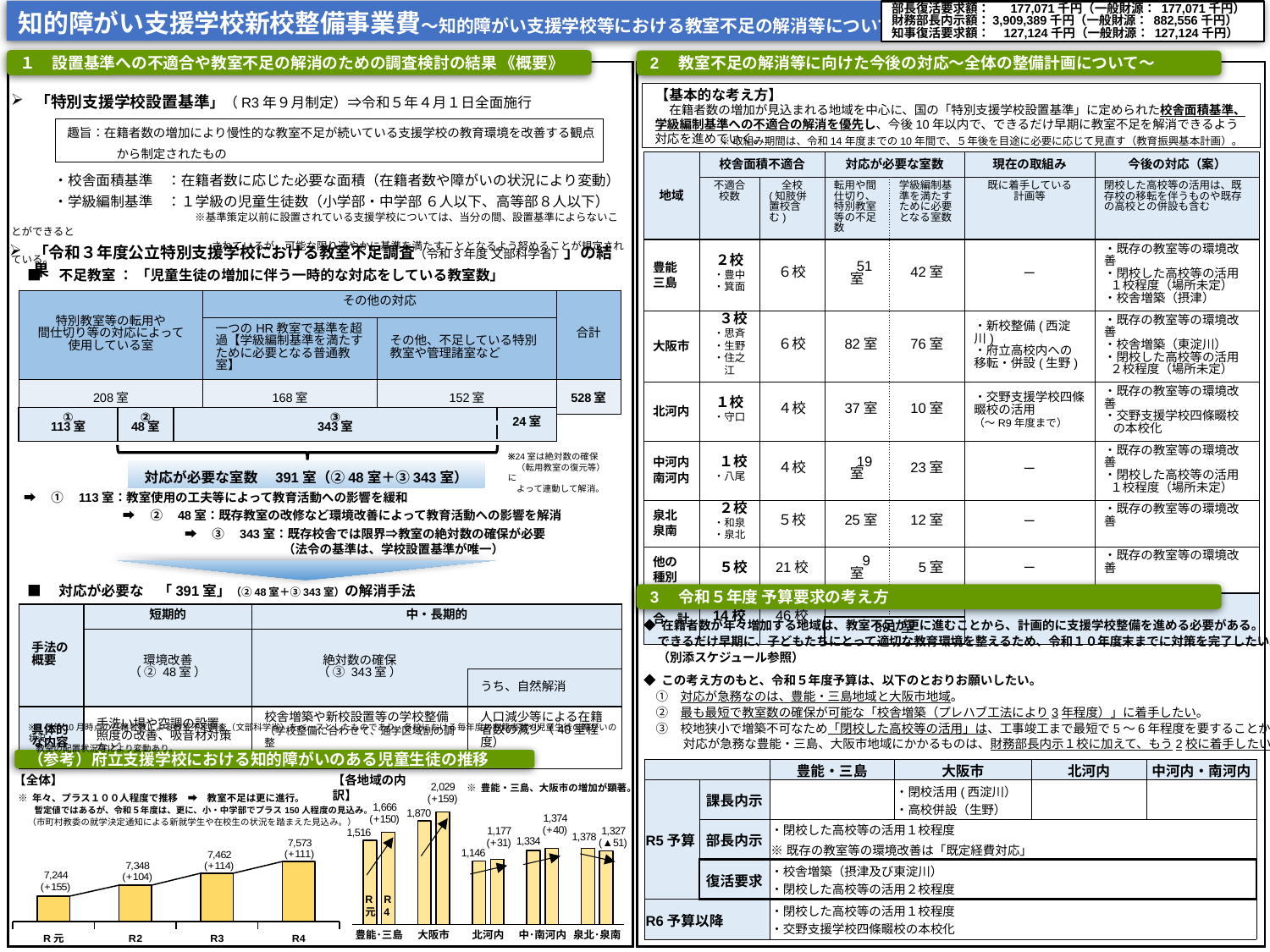

知的障がい支援学校新校整備事業費～知的障がい支援学校等における教室不足の解消等について～
部長復活要求額：　  177,071千円（一般財源： 177,071千円）
財務部長内示額：3,909,389千円（一般財源： 882,556千円）
知事復活要求額：    127,124千円（一般財源： 127,124千円）
１　設置基準への不適合や教室不足の解消のための調査検討の結果 《概要》
2　教室不足の解消等に向けた今後の対応～全体の整備計画について～

【基本的な考え方】
　在籍者数の増加が見込まれる地域を中心に、国の「特別支援学校設置基準」に定められた校舎面積基準、学級編制基準への不適合の解消を優先し、今後10年以内で、できるだけ早期に教室不足を解消できるよう対応を進めていく。
「特別支援学校設置基準」（R3年９月制定）⇒令和５年４月１日全面施行

　　　・校舎面積基準　：在籍者数に応じた必要な面積（在籍者数や障がいの状況により変動）
　　　・学級編制基準　：１学級の児童生徒数（小学部・中学部 ６人以下、高等部８人以下）
　　　　　　　　　　　　　　　   ※基準策定以前に設置されている支援学校については、当分の間、設置基準によらないことができると
　　　　　　　　　　　　　　　　　   　 されているが、可能な限り速やかに基準を満たすこととなるよう努めることが規定されている。

　趣旨：在籍者数の増加により慢性的な教室不足が続いている支援学校の教育環境を改善する観点
　　　　　から制定されたもの
※取組み期間は、令和14年度までの10年間で、５年後を目途に必要に応じて見直す（教育振興基本計画）。
| 地域 | 校舎面積不適合 |  | 対応が必要な室数 |  | 現在の取組み | 今後の対応（案） |
| --- | --- | --- | --- | --- | --- | --- |
|  | 不適合 校数 | 全校 (知肢併置校含む) | 転用や間仕切り、特別教室等の不足数 | 学級編制基準を満たすために必要となる室数 | 既に着手している 計画等 | 閉校した高校等の活用は、既存校の移転を伴うものや既存の高校との併設も含む |
| 豊能 三島 | ２校 ・豊中 ・箕面 | ６校 | 51室 | 42室 | ー | ・既存の教室等の環境改善 ・閉校した高校等の活用 １校程度（場所未定） ・校舎増築（摂津） |
| 大阪市 | ３校 ・思斉 ・生野 ・住之江 | ６校 | 82室 | 76室 | ・新校整備(西淀川) ・府立高校内への 移転・併設(生野) | ・既存の教室等の環境改善 ・校舎増築（東淀川） ・閉校した高校等の活用 ２校程度（場所未定） |
| 北河内 | １校 ・守口 | ４校 | 37室 | 10室 | ・交野支援学校四條畷校の活用 （～R9年度まで） | ・既存の教室等の環境改善 ・交野支援学校四條畷校 の本校化 |
| 中河内 南河内 | １校 ・八尾 | ４校 | 19室 | 23室 | ー | ・既存の教室等の環境改善 ・閉校した高校等の活用 １校程度（場所未定） |
| 泉北 泉南 | ２校 ・和泉 ・泉北 | ５校 | 25室 | 12室 | ー | ・既存の教室等の環境改善 |
| 他の 種別 | ５校 | 21校 | 9室 | 5室 | ー | ・既存の教室等の環境改善 |
| 合　計 | 14校 | 46校 | 223室 | 168室 |  |  |
|  |  |  | 391室 |  |  |  |
「令和３年度公立特別支援学校における教室不足調査（令和3年度 文部科学省）」の結果

■　不足教室 ： 「児童生徒の増加に伴う一時的な対応をしている教室数」

| 特別教室等の転用や 間仕切り等の対応によって 使用している室 | その他の対応 |  | 合計 |
| --- | --- | --- | --- |
|  | 一つのHR教室で基準を超過【学級編制基準を満たすために必要となる普通教室】 | その他、不足している特別教室や管理諸室など |  |
| 208室 | 168室 | 152室 | 528室 |
| ① 113室 | ② 48室 | ③ 343室 | 24室 |
| --- | --- | --- | --- |
※24室は絶対数の確保
　（転用教室の復元等）に
　よって連動して解消。
対応が必要な室数　391室（②48室＋③343室）
➡　①　113室：教室使用の工夫等によって教育活動への影響を緩和
➡　②　48室：既存教室の改修など環境改善によって教育活動への影響を解消
➡　③　343室：既存校舎では限界⇒教室の絶対数の確保が必要
　　　　　　　　（法令の基準は、学校設置基準が唯一）

■　対応が必要な　「391室」（②48室＋③343室）の解消手法

3　令和５年度 予算要求の考え方
◆ 在籍者数が年々増加する地域は、教室不足が更に進むことから、計画的に支援学校整備を進める必要がある。
    できるだけ早期に、子どもたちにとって適切な教育環境を整えるため、令和１０年度末までに対策を完了したい。
    （別添スケジュール参照）
◆ この考え方のもと、令和５年度予算は、以下のとおりお願いしたい。
　①　対応が急務なのは、豊能・三島地域と大阪市地域。
　②　最も最短で教室数の確保が可能な「校舎増築（プレハブ工法により3年程度）」に着手したい。
　③　校地狭小で増築不可なため「閉校した高校等の活用」は、工事竣工まで最短で5～6年程度を要することから、
　　　 対応が急務な豊能・三島、大阪市地域にかかるものは、財務部長内示１校に加えて、もう2校に着手したい。
| 手法の概要 | 短期的 | 中・長期的 |  |
| --- | --- | --- | --- |
|  | 環境改善 （ ② 48室 ） | 絶対数の確保 （ ③ 343室 ） |  |
|  |  |  | うち、自然解消 |
| 具体的な内容 | 手洗い場や空調の設置、 照度の改善、吸音材対策 など | 校舎増築や新校設置等の学校整備 （学校整備に合わせて、通学区域割の調整　 　 による人数規模の適正化を含む) | 人口減少等による在籍者数の減少（40室程度） |
※R３年10月時点の在籍者数による教室不足調査（文部科学省）をベースとしたものであり、各校における毎年度の在籍者数や児童生徒の障がいの状況、
   教室の配置状況等により変動あり。
（参考）府立支援学校における知的障がいのある児童生徒の推移
|  |  | 豊能・三島 | 大阪市 | 北河内 | 中河内・南河内 |
| --- | --- | --- | --- | --- | --- |
| R5予算 | 課長内示 |  | ・閉校活用(西淀川） ・高校併設（生野） |  |  |
|  | 部長内示 | ・閉校した高校等の活用１校程度 |  |  |  |
|  |  | ※既存の教室等の環境改善は「既定経費対応」 |  |  |  |
|  | 復活要求 | ・校舎増築（摂津及び東淀川） ・閉校した高校等の活用２校程度 |  |  |  |
| R6予算以降 |  | ・閉校した高校等の活用１校程度 ・交野支援学校四條畷校の本校化 |  |  |  |
【各地域の内訳】
【全体】

[unsupported chart]

※ 豊能・三島、大阪市の増加が顕著。
※ 年々、プラス１００人程度で推移　➡　教室不足は更に進行。
  　暫定値ではあるが、令和５年度は、更に、小・中学部でプラス150人程度の見込み。
   （市町村教委の就学決定通知による新就学生や在校生の状況を踏まえた見込み。）

### Chart

| Category | 在籍者数 |
|---|---|
| R元 | 7244.0 |
| R2 | 7348.0 |
| R3 | 7462.0 |
| R4 | 7573.0 |
R
4
R
元